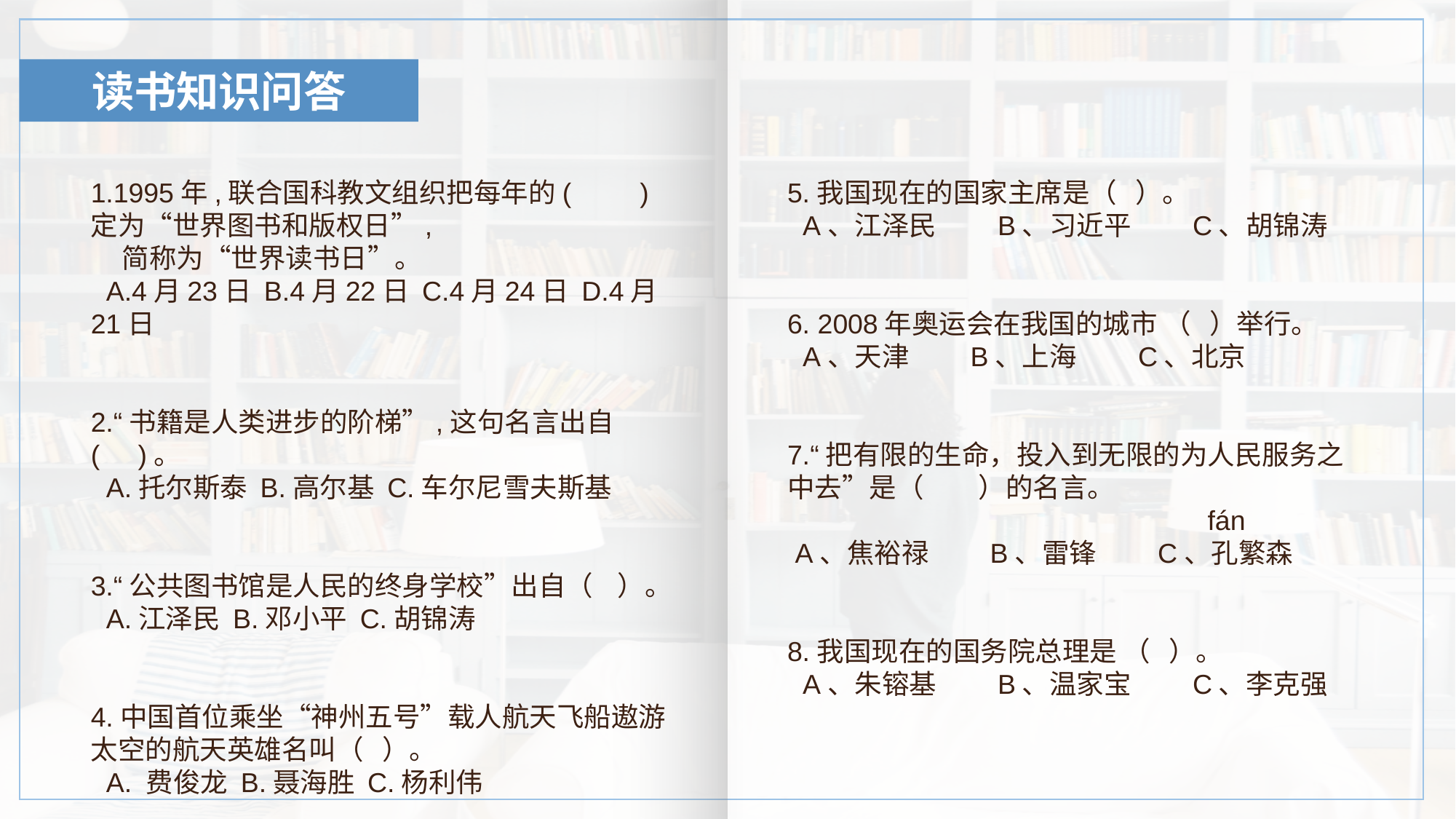

读书知识问答
1.1995年,联合国科教文组织把每年的(         ) 定为“世界图书和版权日”,
    简称为“世界读书日”。
  A.4月23日 B.4月22日 C.4月24日 D.4月21日

2.“书籍是人类进步的阶梯”,这句名言出自(     )。
  A.托尔斯泰 B.高尔基 C.车尔尼雪夫斯基

3.“公共图书馆是人民的终身学校”出自（    ）。
  A.江泽民 B.邓小平 C.胡锦涛

4.中国首位乘坐“神州五号”载人航天飞船遨游太空的航天英雄名叫（   ）。
  A. 费俊龙 B.聂海胜 C.杨利伟
5.我国现在的国家主席是（   ）。
  A、江泽民　　B、习近平　　C、胡锦涛

6. 2008年奥运会在我国的城市 （   ）举行。
  A、天津　　B、上海　　C、北京

7.“把有限的生命，投入到无限的为人民服务之中去”是（　　）的名言。
                                                       fán
 A、焦裕禄　　B、雷锋　　C、孔繁森

8.我国现在的国务院总理是 （   ）。
  A、朱镕基　　B、温家宝　　C、李克强